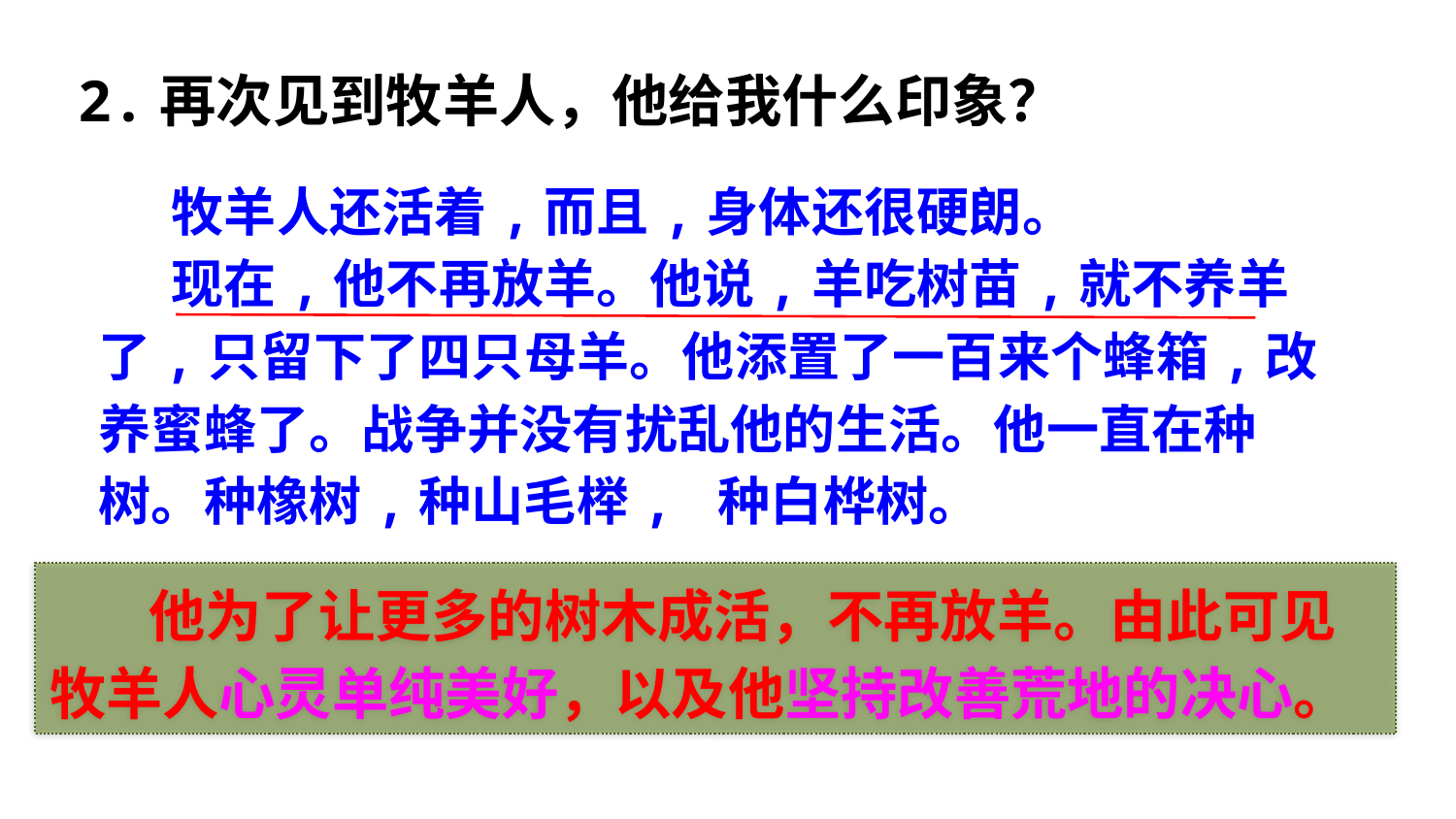

2.再次见到牧羊人，他给我什么印象？
牧羊人还活着,而且,身体还很硬朗。
现在,他不再放羊。他说,羊吃树苗,就不养羊了,只留下了四只母羊。他添置了一百来个蜂箱,改养蜜蜂了。战争并没有扰乱他的生活。他一直在种树。种橡树,种山毛榉, 种白桦树。
 他为了让更多的树木成活，不再放羊。由此可见牧羊人心灵单纯美好，以及他坚持改善荒地的决心。